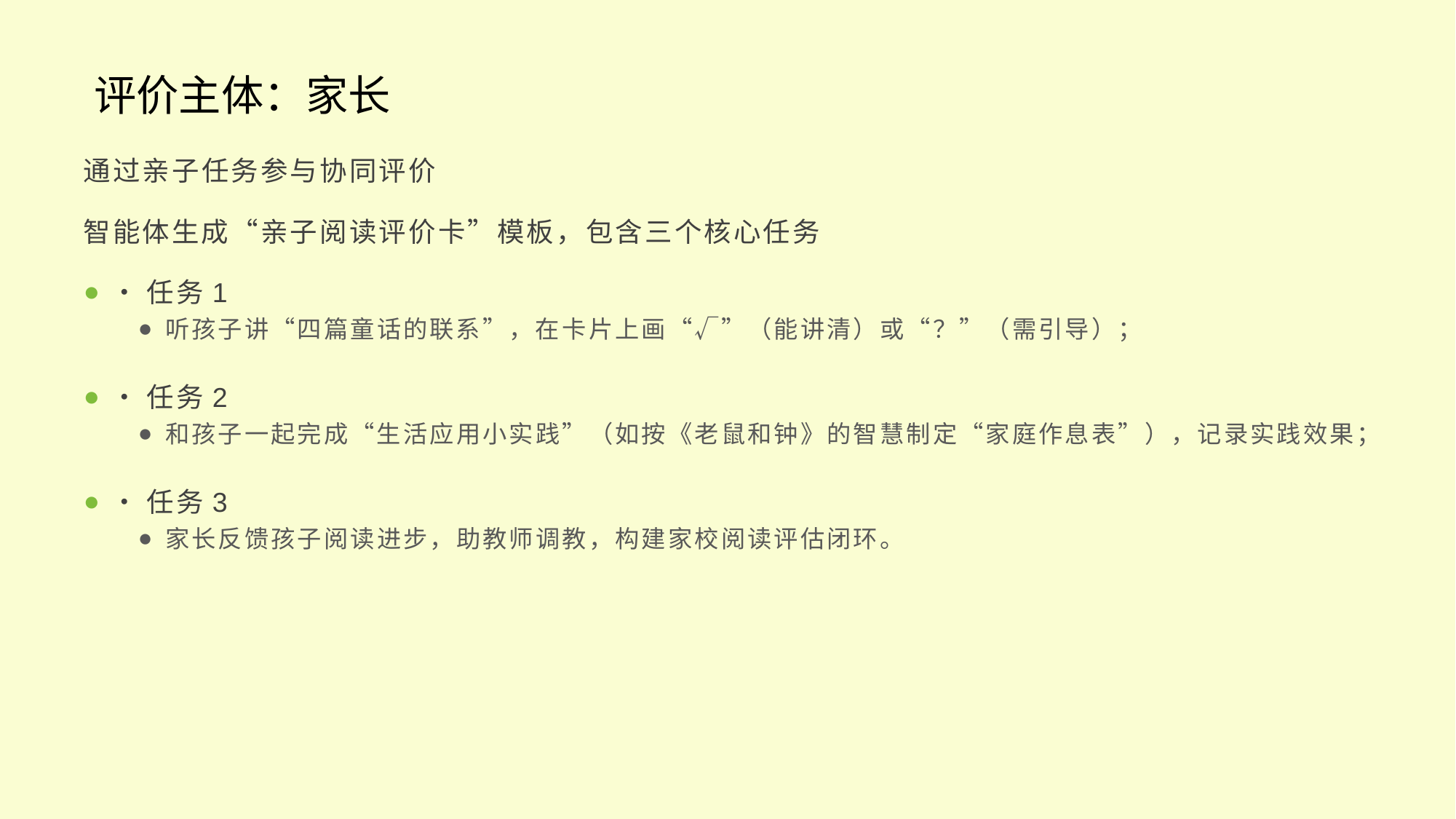

评价主体：家长
通过亲子任务参与协同评价
智能体生成“亲子阅读评价卡”模板，包含三个核心任务
•任务1
听孩子讲“四篇童话的联系”，在卡片上画“√”（能讲清）或“？”（需引导）；
•任务2
和孩子一起完成“生活应用小实践”（如按《老鼠和钟》的智慧制定“家庭作息表”），记录实践效果；
•任务3
家长反馈孩子阅读进步，助教师调教，构建家校阅读评估闭环。